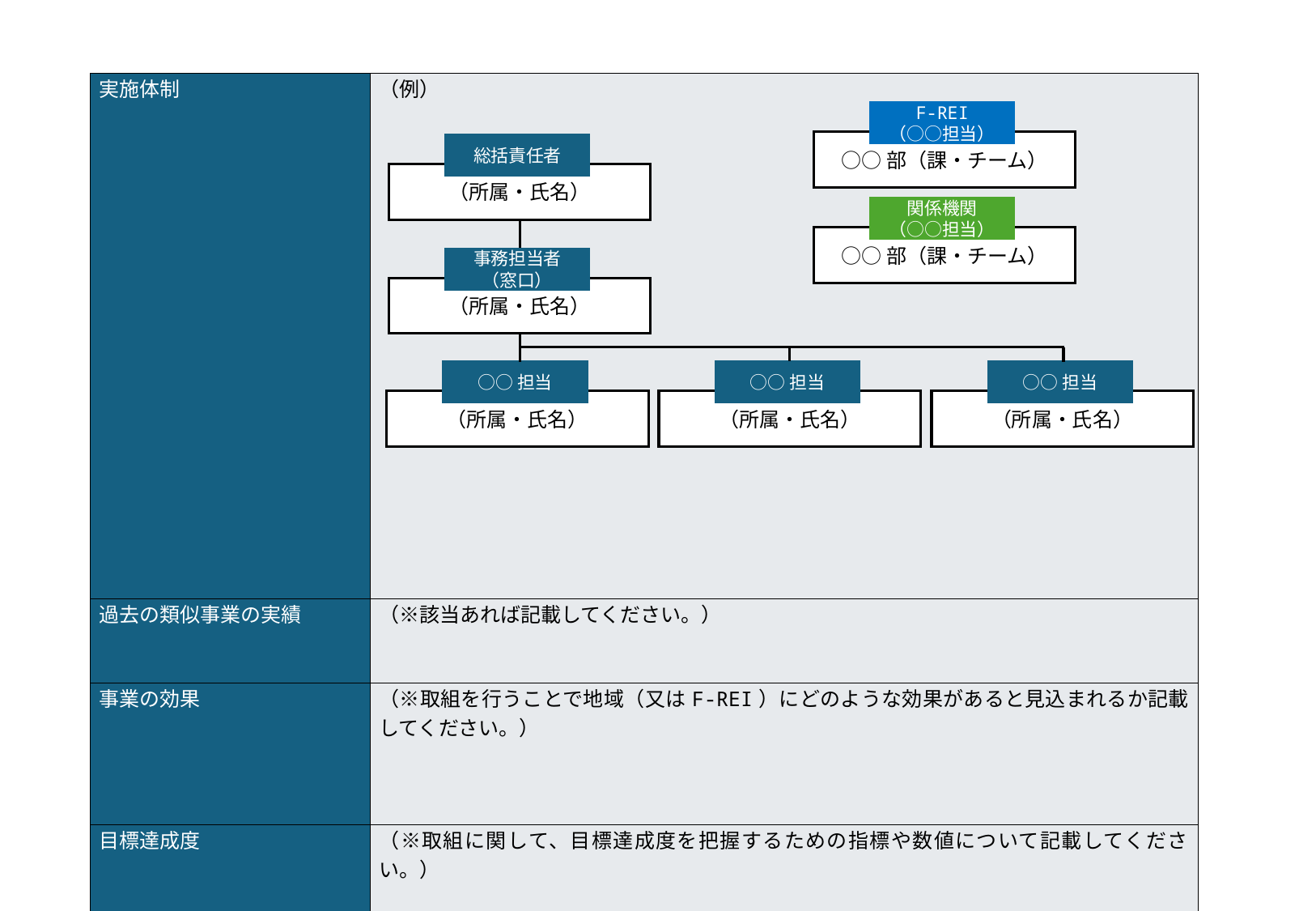

| 実施体制 | （例） |
| --- | --- |
| 過去の類似事業の実績 | （※該当あれば記載してください。） |
| 事業の効果 | （※取組を行うことで地域（又はF-REI）にどのような効果があると見込まれるか記載してください。） |
| 目標達成度 | （※取組に関して、目標達成度を把握するための指標や数値について記載してください。） |
F-REI
（○○担当）
○○部（課・チーム）
総括責任者
（所属・氏名）
事務担当者
（窓口）
（所属・氏名）
○○担当
（所属・氏名）
○○担当
（所属・氏名）
○○担当
（所属・氏名）
関係機関
（○○担当）
○○部（課・チーム）